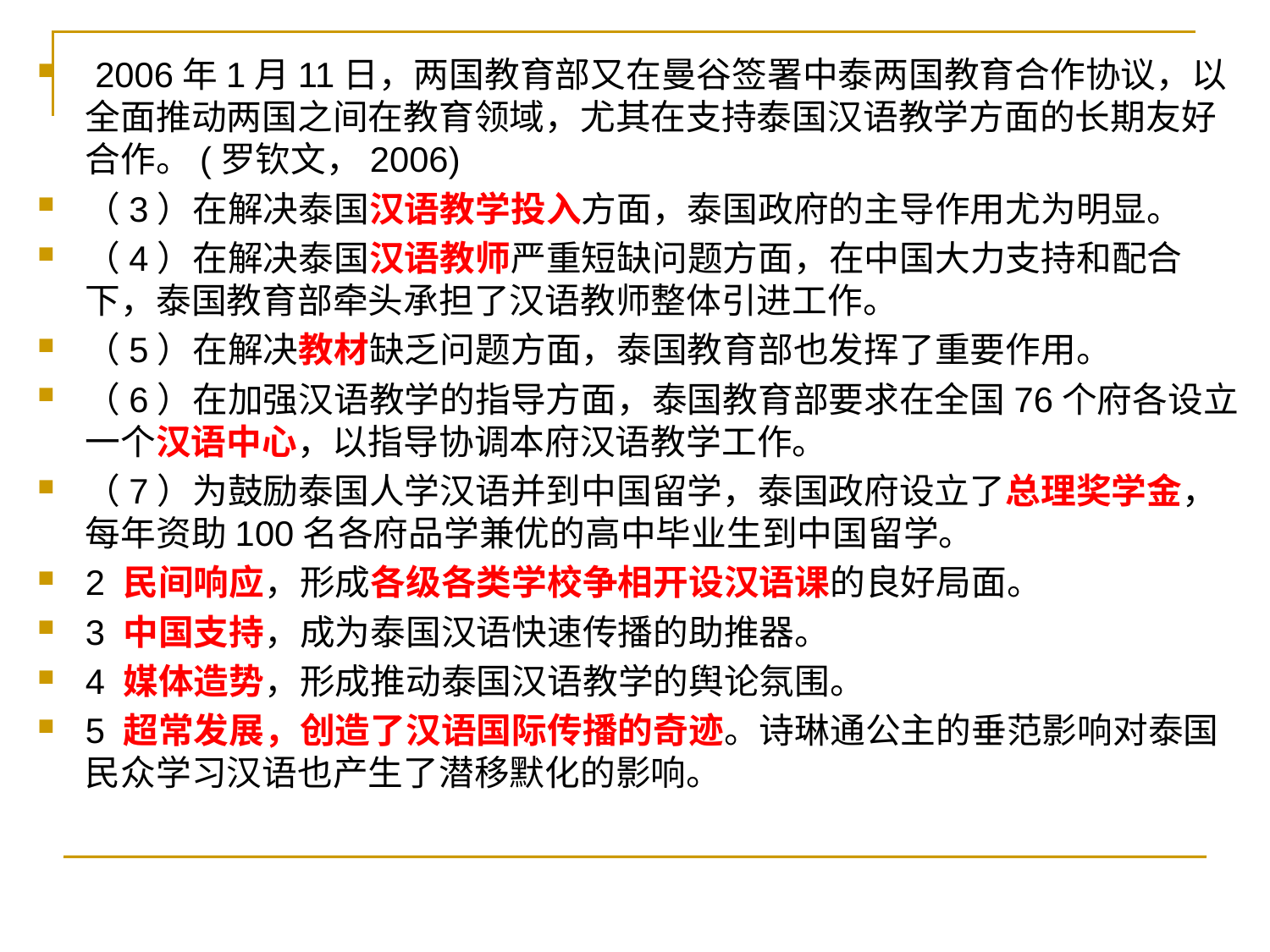

2006年1月11日，两国教育部又在曼谷签署中泰两国教育合作协议，以全面推动两国之间在教育领域，尤其在支持泰国汉语教学方面的长期友好合作。(罗钦文，2006)
（3）在解决泰国汉语教学投入方面，泰国政府的主导作用尤为明显。
（4）在解决泰国汉语教师严重短缺问题方面，在中国大力支持和配合下，泰国教育部牵头承担了汉语教师整体引进工作。
（5）在解决教材缺乏问题方面，泰国教育部也发挥了重要作用。
（6）在加强汉语教学的指导方面，泰国教育部要求在全国76个府各设立一个汉语中心，以指导协调本府汉语教学工作。
（7）为鼓励泰国人学汉语并到中国留学，泰国政府设立了总理奖学金，每年资助100名各府品学兼优的高中毕业生到中国留学。
2 民间响应，形成各级各类学校争相开设汉语课的良好局面。
3 中国支持，成为泰国汉语快速传播的助推器。
4 媒体造势，形成推动泰国汉语教学的舆论氛围。
5 超常发展，创造了汉语国际传播的奇迹。诗琳通公主的垂范影响对泰国民众学习汉语也产生了潜移默化的影响。